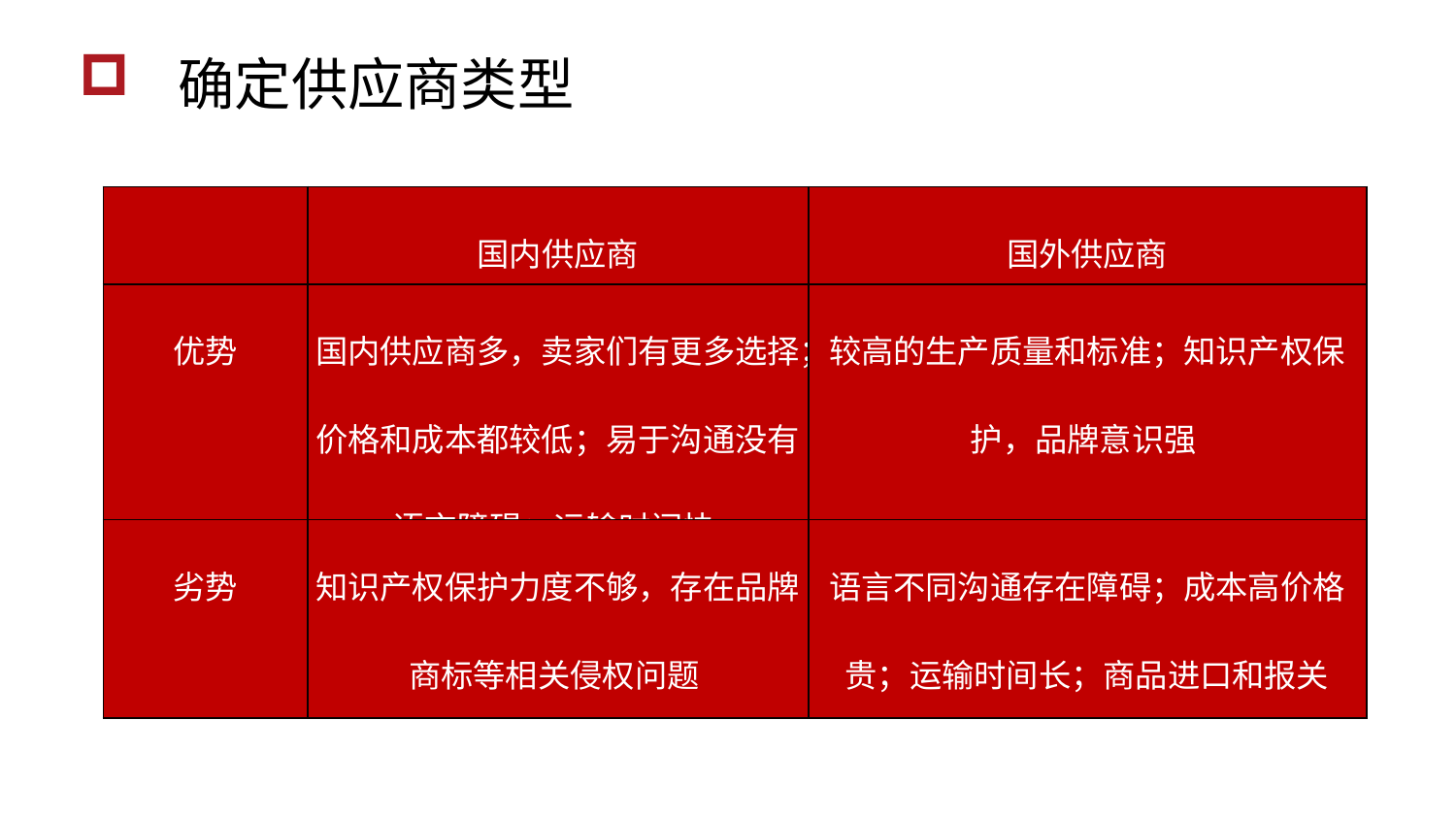

确定供应商类型
|  | 国内供应商 | 国外供应商 |
| --- | --- | --- |
| 优势 | 国内供应商多，卖家们有更多选择；价格和成本都较低；易于沟通没有语言障碍；运输时间快 | 较高的生产质量和标准；知识产权保护，品牌意识强 |
| 劣势 | 知识产权保护力度不够，存在品牌商标等相关侵权问题 | 语言不同沟通存在障碍；成本高价格贵；运输时间长；商品进口和报关 |